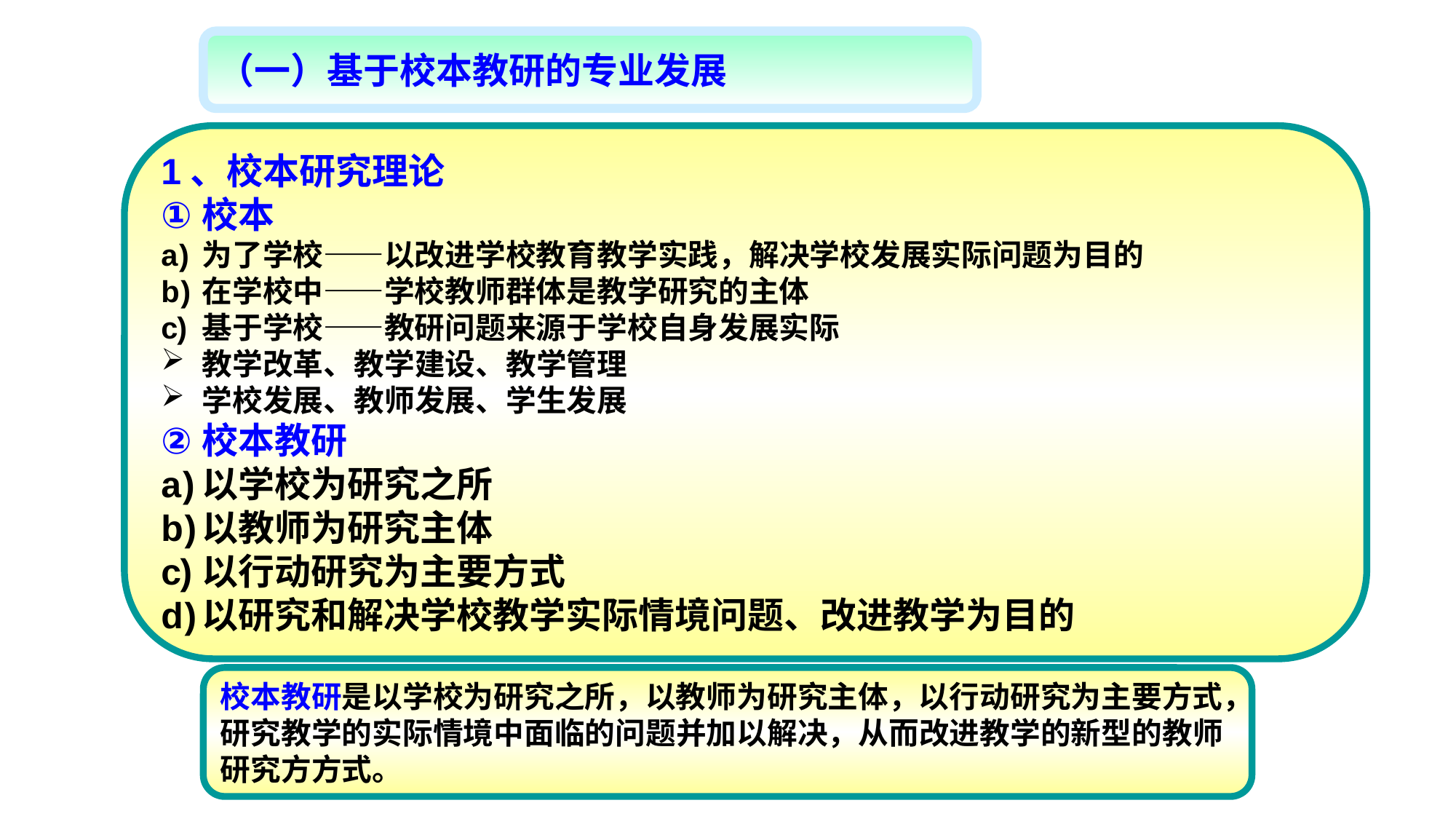

（一）基于校本教研的专业发展
1、校本研究理论
校本
为了学校——以改进学校教育教学实践，解决学校发展实际问题为目的
在学校中——学校教师群体是教学研究的主体
基于学校——教研问题来源于学校自身发展实际
教学改革、教学建设、教学管理
学校发展、教师发展、学生发展
校本教研
以学校为研究之所
以教师为研究主体
以行动研究为主要方式
以研究和解决学校教学实际情境问题、改进教学为目的
校本教研是以学校为研究之所，以教师为研究主体，以行动研究为主要方式，
研究教学的实际情境中面临的问题并加以解决，从而改进教学的新型的教师
研究方方式。